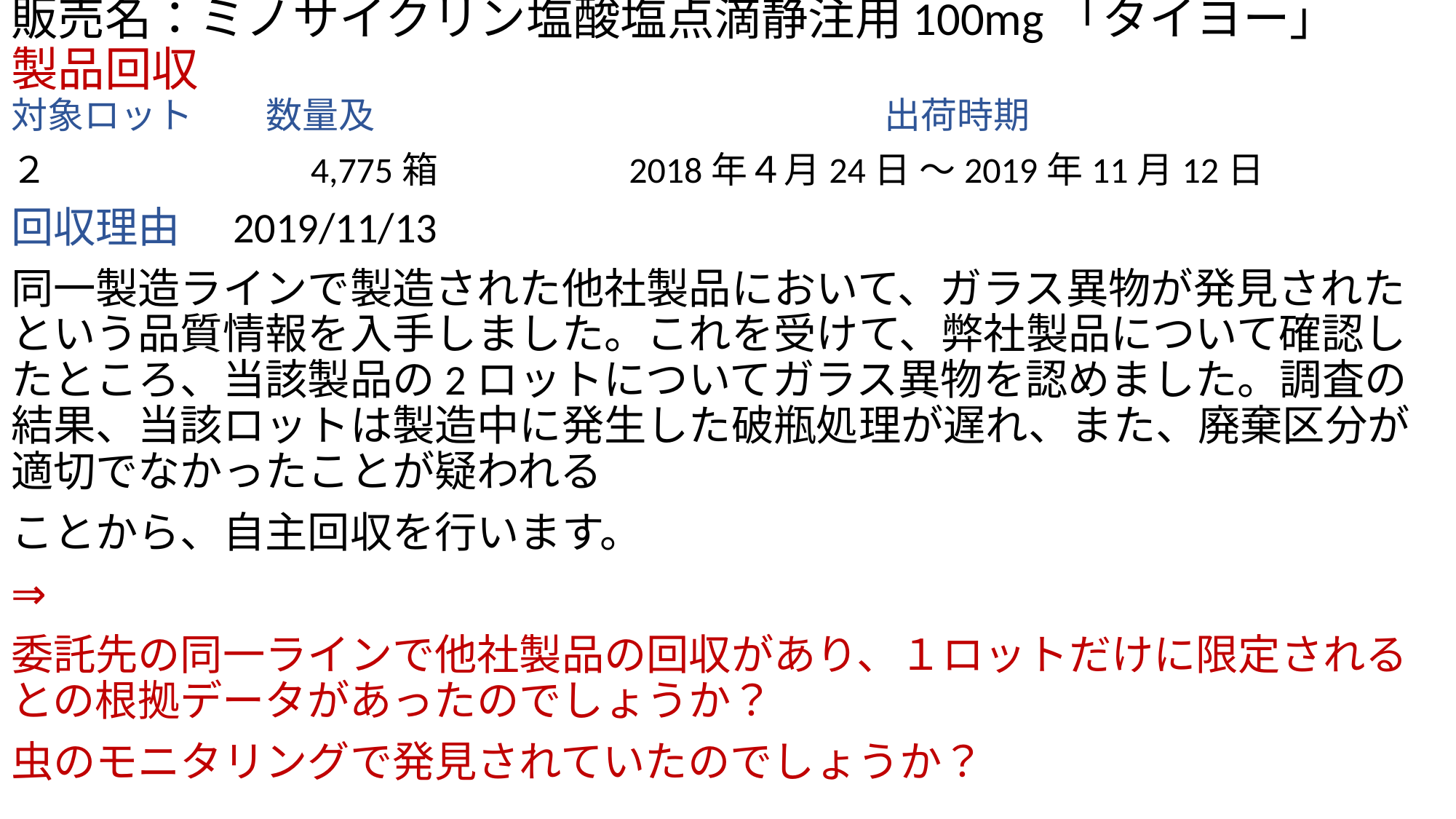

# 販売名：ミノサイクリン塩酸塩点滴静注用100mg「タイヨー」　　製品回収
対象ロット　　数量及　　　　　　　　　　　　　　出荷時期
２　　　　　　　4,775箱　　　　　2018年４月24日 ～2019年11月12日
回収理由　2019/11/13
同一製造ラインで製造された他社製品において、ガラス異物が発見されたという品質情報を入手しました。これを受けて、弊社製品について確認したところ、当該製品の2ロットについてガラス異物を認めました。調査の結果、当該ロットは製造中に発生した破瓶処理が遅れ、また、廃棄区分が適切でなかったことが疑われる
ことから、自主回収を行います。
⇒
委託先の同一ラインで他社製品の回収があり、１ロットだけに限定されるとの根拠データがあったのでしょうか？
虫のモニタリングで発見されていたのでしょうか？